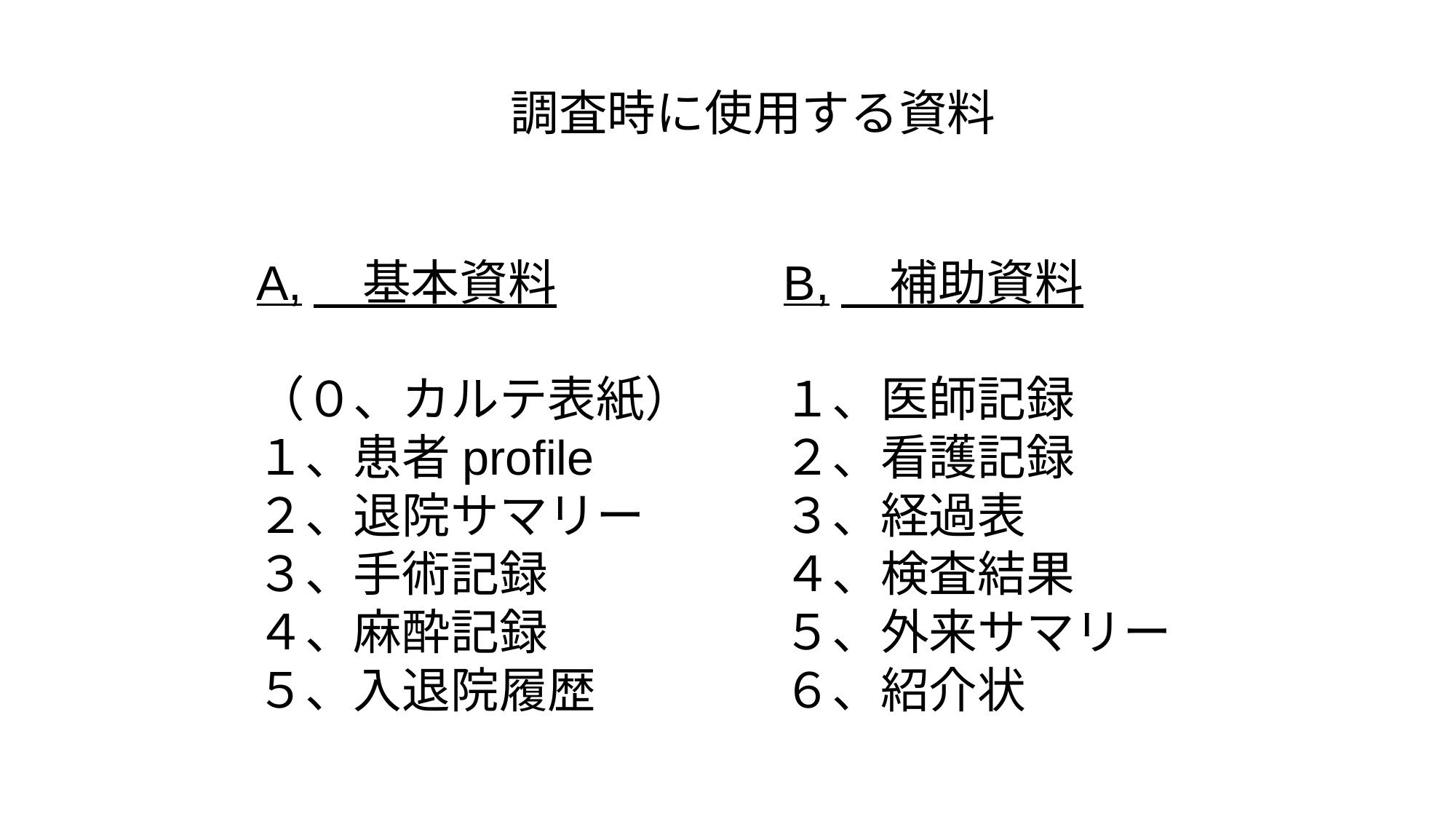

調査時に使用する資料
A,　基本資料

（０、カルテ表紙）
１、患者profile
２、退院サマリー
３、手術記録
４、麻酔記録
５、入退院履歴
B,　補助資料

１、医師記録
２、看護記録
３、経過表
４、検査結果
５、外来サマリー
６、紹介状